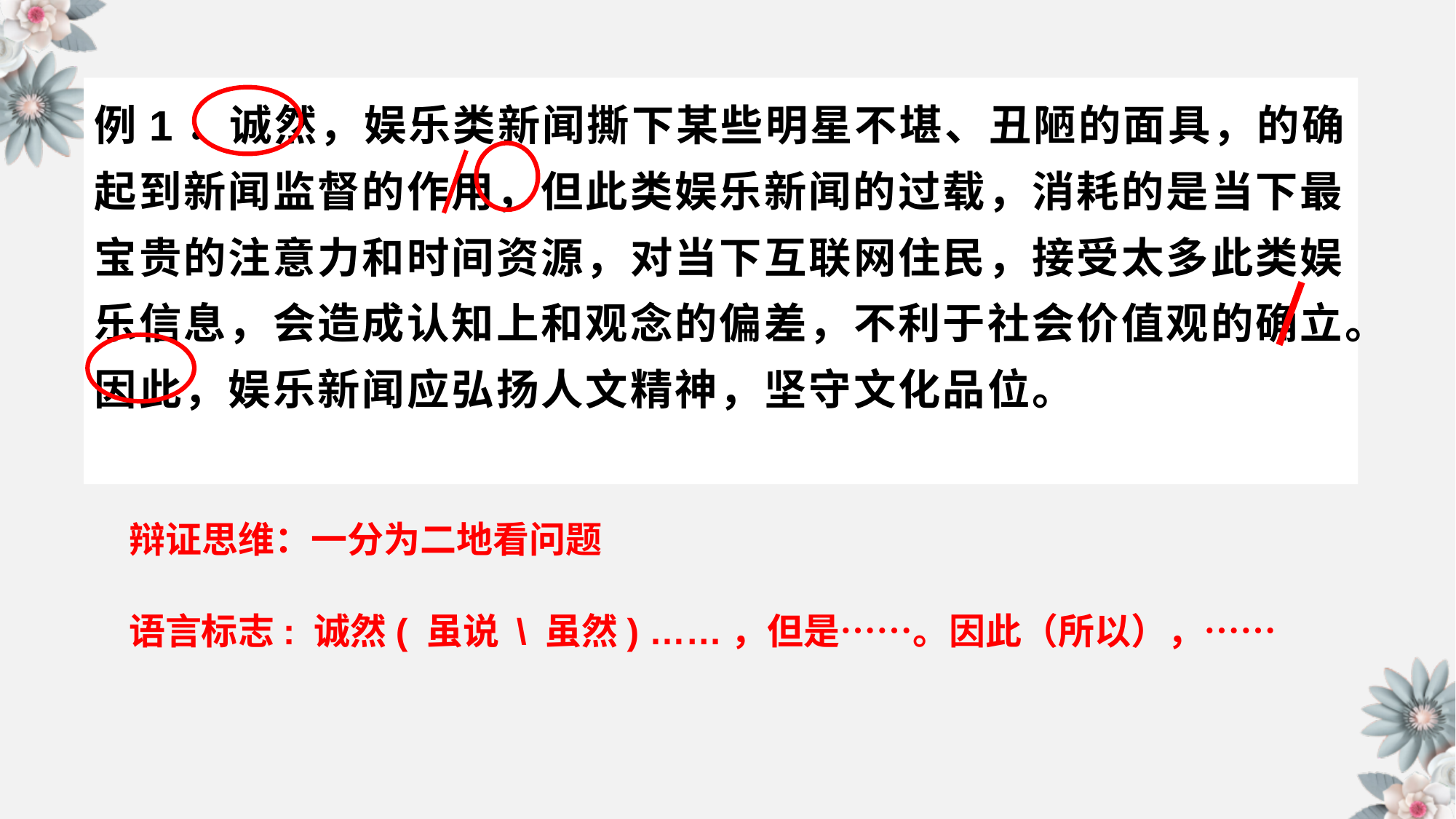

例1．诚然，娱乐类新闻撕下某些明星不堪、丑陋的面具，的确起到新闻监督的作用，但此类娱乐新闻的过载，消耗的是当下最宝贵的注意力和时间资源，对当下互联网住民，接受太多此类娱乐信息，会造成认知上和观念的偏差，不利于社会价值观的确立。因此，娱乐新闻应弘扬人文精神，坚守文化品位。

辩证思维：一分为二地看问题
语言标志: 诚然( 虽说 \ 虽然) ……，但是……。因此（所以），……